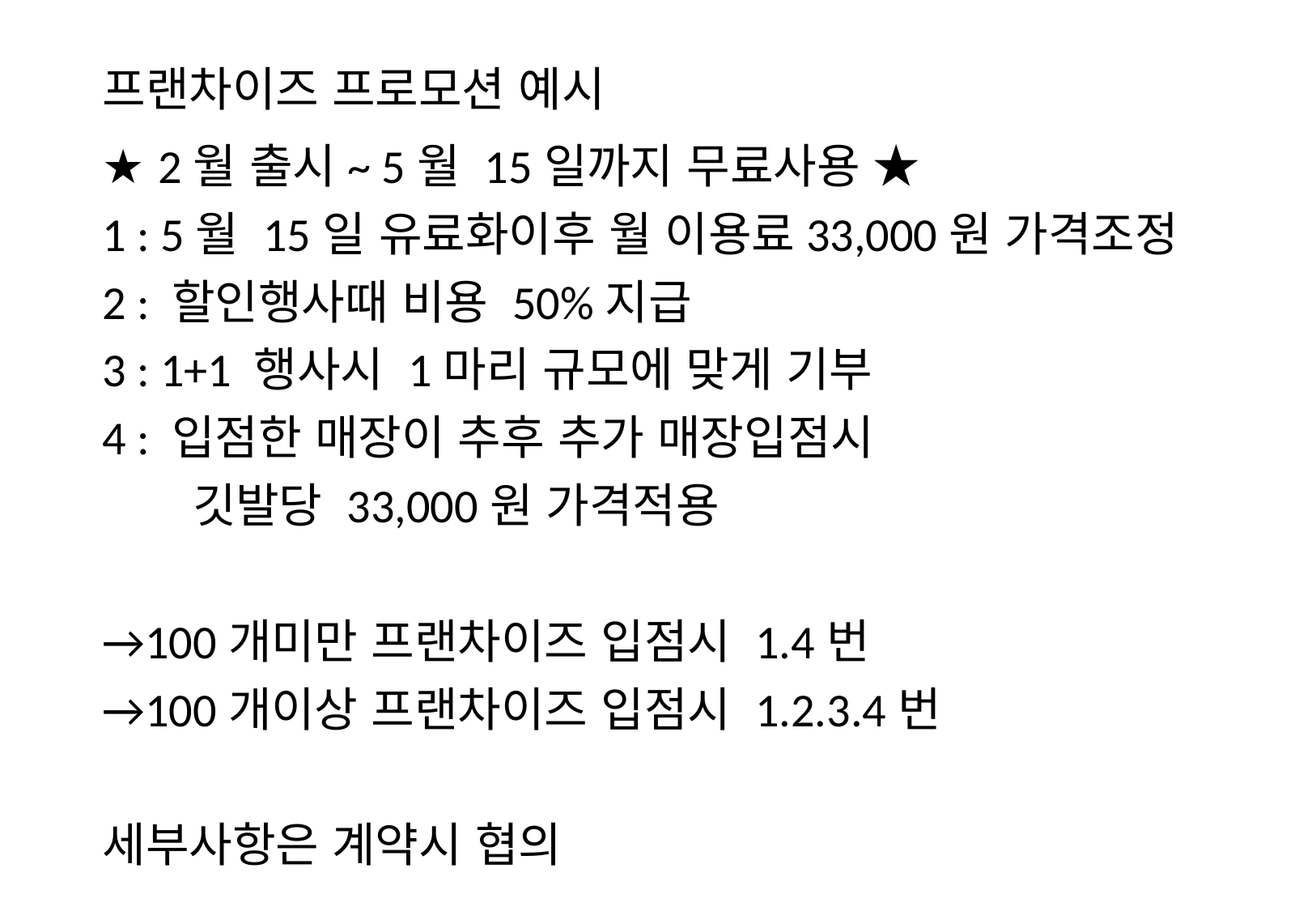

# 프랜차이즈 프로모션 예시
★ 2월 출시~ 5월 15일까지 무료사용 ★
1 : 5월 15일 유료화이후 월 이용료33,000원 가격조정
2 : 할인행사때 비용 50%지급
3 : 1+1 행사시 1마리 규모에 맞게 기부
4 : 입점한 매장이 추후 추가 매장입점시
      깃발당 33,000원 가격적용

→100개미만 프랜차이즈 입점시 1.4번
→100개이상 프랜차이즈 입점시 1.2.3.4번

세부사항은 계약시 협의